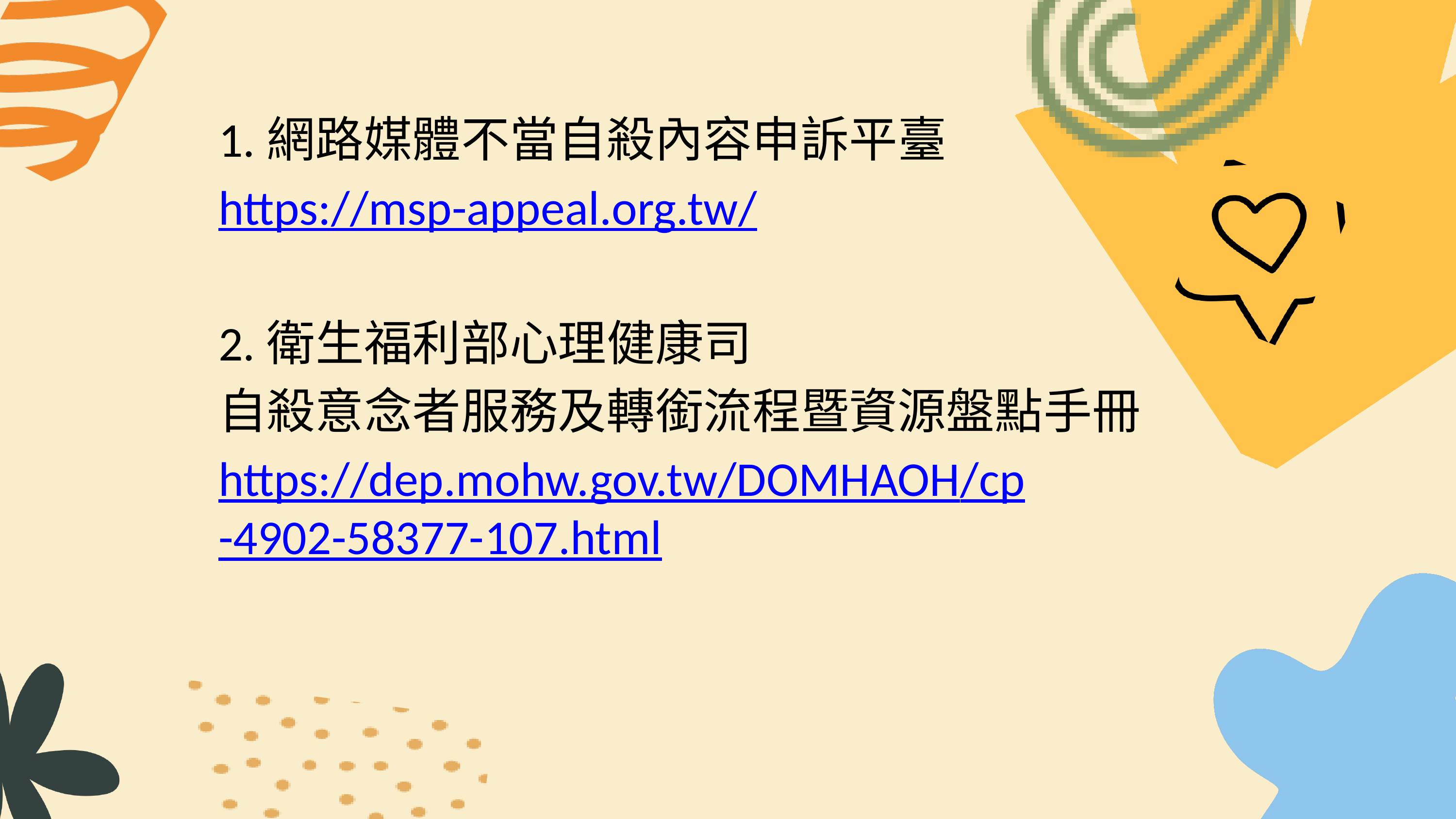

1.網路媒體不當自殺內容申訴平臺
https://msp-appeal.org.tw/

2.衛生福利部心理健康司
自殺意念者服務及轉銜流程暨資源盤點手冊
https://dep.mohw.gov.tw/DOMHAOH/cp-4902-58377-107.html